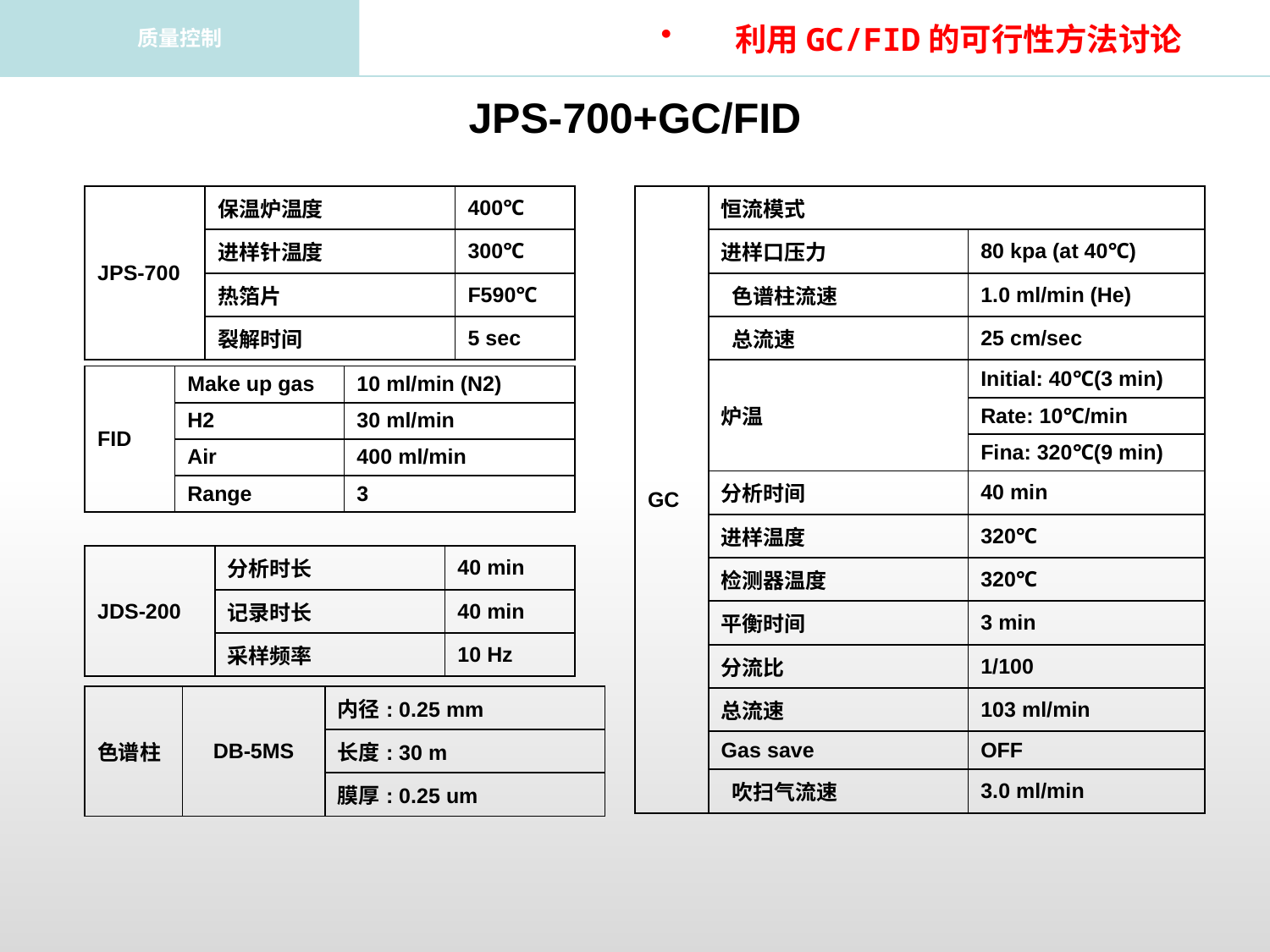

利用GC/FID的可行性方法讨论
质量控制
JPS-700+GC/FID
| JPS-700 | 保温炉温度 | 400℃ |
| --- | --- | --- |
|  | 进样针温度 | 300℃ |
|  | 热箔片 | F590℃ |
|  | 裂解时间 | 5 sec |
| GC | 恒流模式 |  |
| --- | --- | --- |
|  | 进样口压力 | 80 kpa (at 40℃) |
|  | 色谱柱流速 | 1.0 ml/min (He) |
|  | 总流速 | 25 cm/sec |
|  | 炉温 | Initial: 40℃(3 min) |
|  |  | Rate: 10℃/min |
|  |  | Fina: 320℃(9 min) |
|  | 分析时间 | 40 min |
|  | 进样温度 | 320℃ |
|  | 检测器温度 | 320℃ |
|  | 平衡时间 | 3 min |
|  | 分流比 | 1/100 |
|  | 总流速 | 103 ml/min |
|  | Gas save | OFF |
|  | 吹扫气流速 | 3.0 ml/min |
| FID | Make up gas | 10 ml/min (N2) |
| --- | --- | --- |
|  | H2 | 30 ml/min |
|  | Air | 400 ml/min |
|  | Range | 3 |
| JDS-200 | 分析时长 | 40 min |
| --- | --- | --- |
|  | 记录时长 | 40 min |
|  | 采样频率 | 10 Hz |
| 色谱柱 | DB-5MS | 内径: 0.25 mm |
| --- | --- | --- |
|  |  | 长度: 30 m |
|  |  | 膜厚: 0.25 um |
4